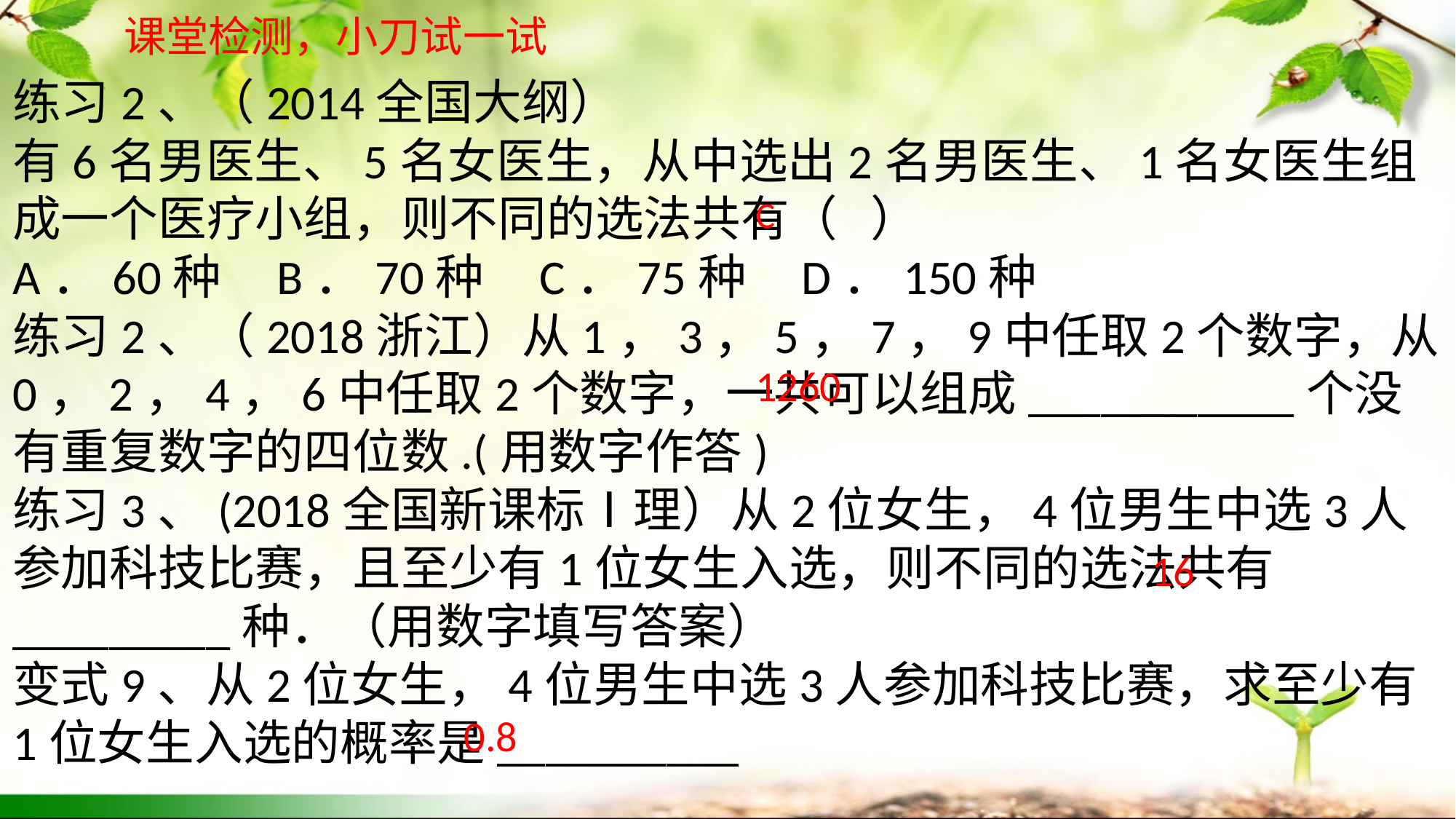

课堂检测，小刀试一试
练习2、（2014全国大纲）
有6名男医生、5名女医生，从中选出2名男医生、1名女医生组成一个医疗小组，则不同的选法共有（   ）
A．60种    B．70种    C．75种    D．150种
练习2、（2018浙江）从1，3，5，7，9中任取2个数字，从0，2，4，6中任取2个数字，一共可以组成___________个没有重复数字的四位数.(用数字作答)
练习3、(2018全国新课标Ⅰ理）从2位女生，4位男生中选3人参加科技比赛，且至少有1位女生入选，则不同的选法共有_________种．（用数字填写答案）
变式9、从2位女生，4位男生中选3人参加科技比赛，求至少有1位女生入选的概率是__________
C
1260
16
0.8